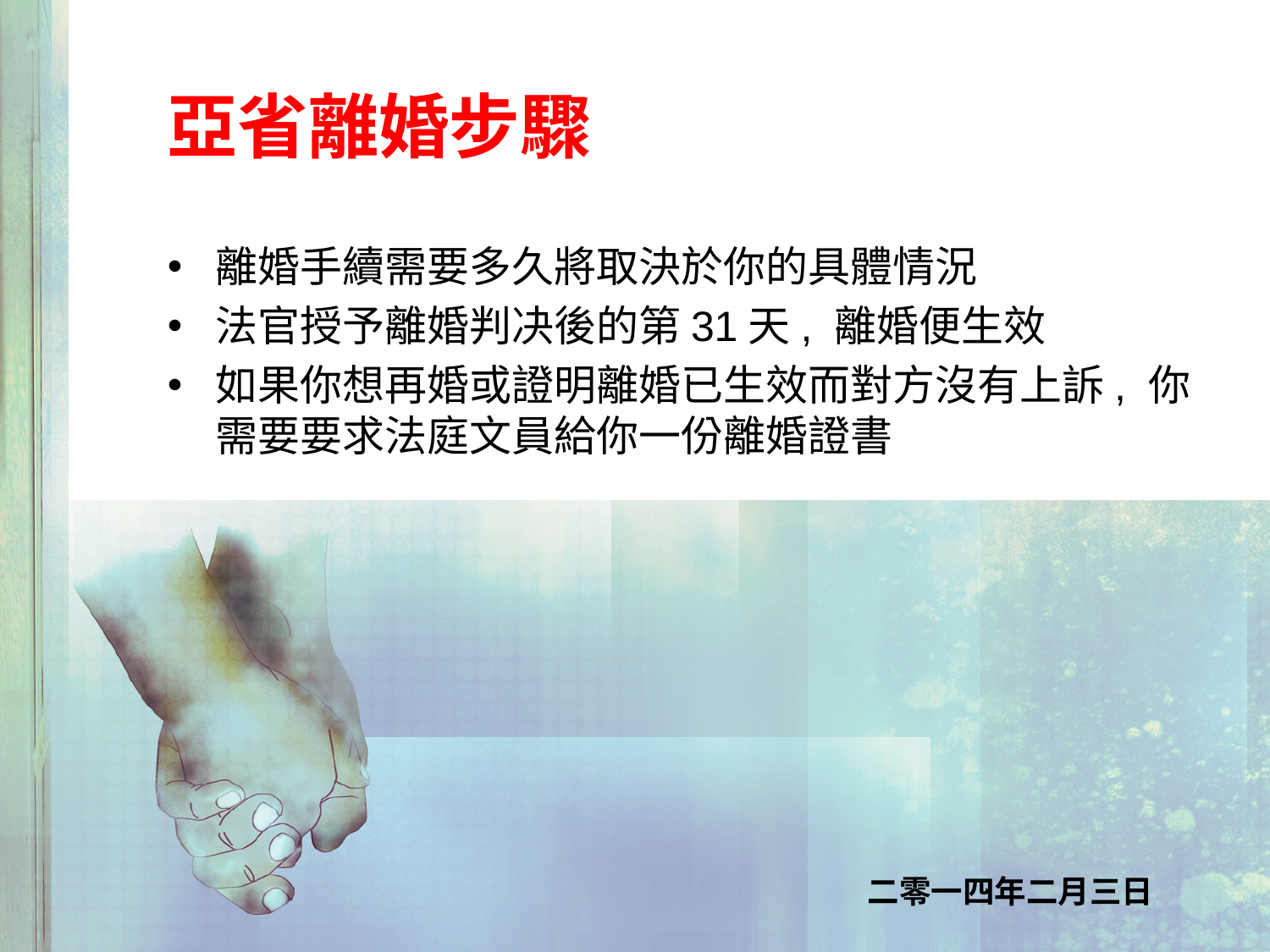

# 亞省離婚步驟

離婚手續需要多久將取決於你的具體情況
法官授予離婚判决後的第31天, 離婚便生效
如果你想再婚或證明離婚已生效而對方沒有上訴, 你需要要求法庭文員給你一份離婚證書

二零一四年二月三日